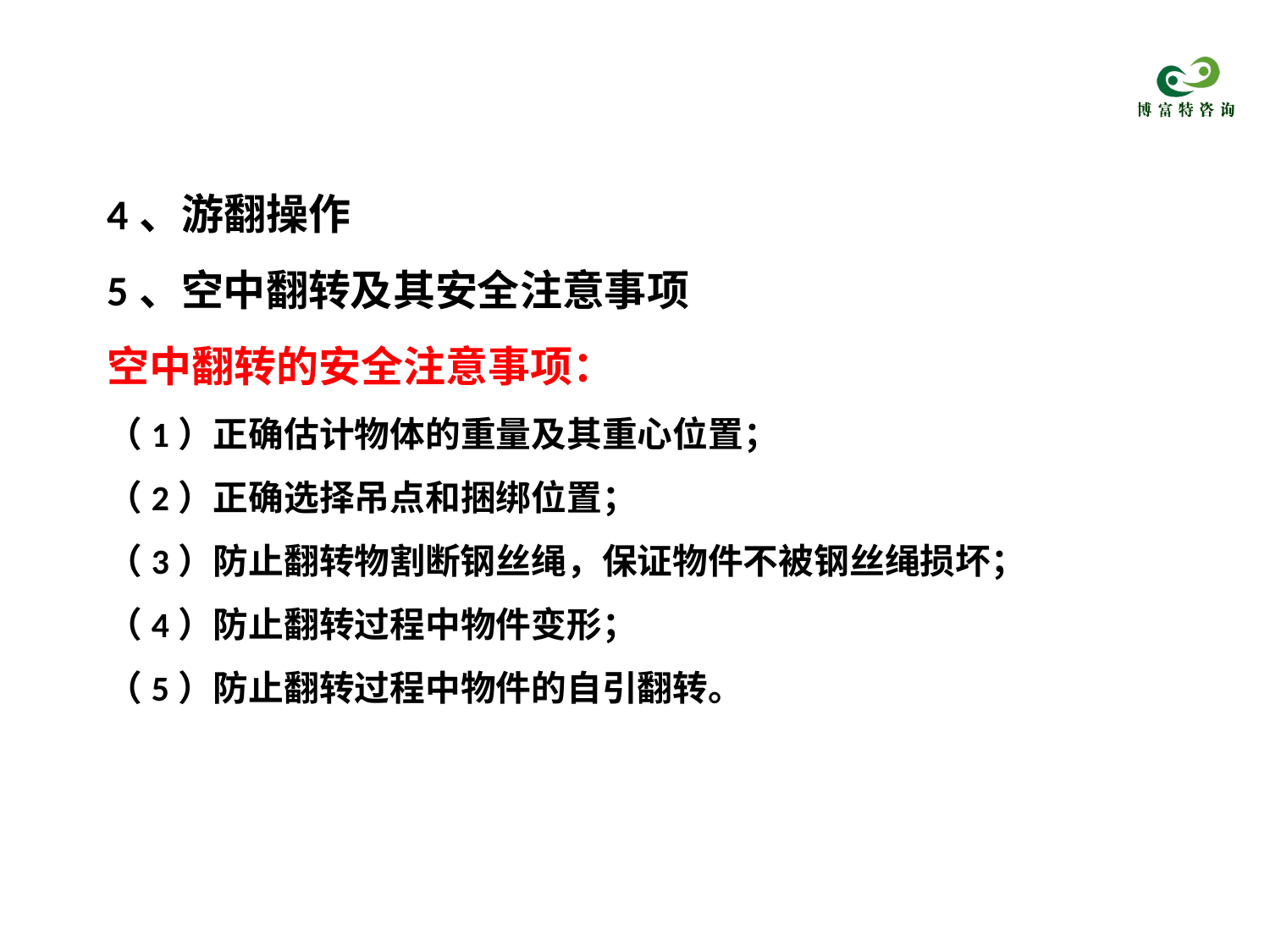

4、游翻操作
5、空中翻转及其安全注意事项
空中翻转的安全注意事项：
（1）正确估计物体的重量及其重心位置；
（2）正确选择吊点和捆绑位置；
（3）防止翻转物割断钢丝绳，保证物件不被钢丝绳损坏；
（4）防止翻转过程中物件变形；
（5）防止翻转过程中物件的自引翻转。
11